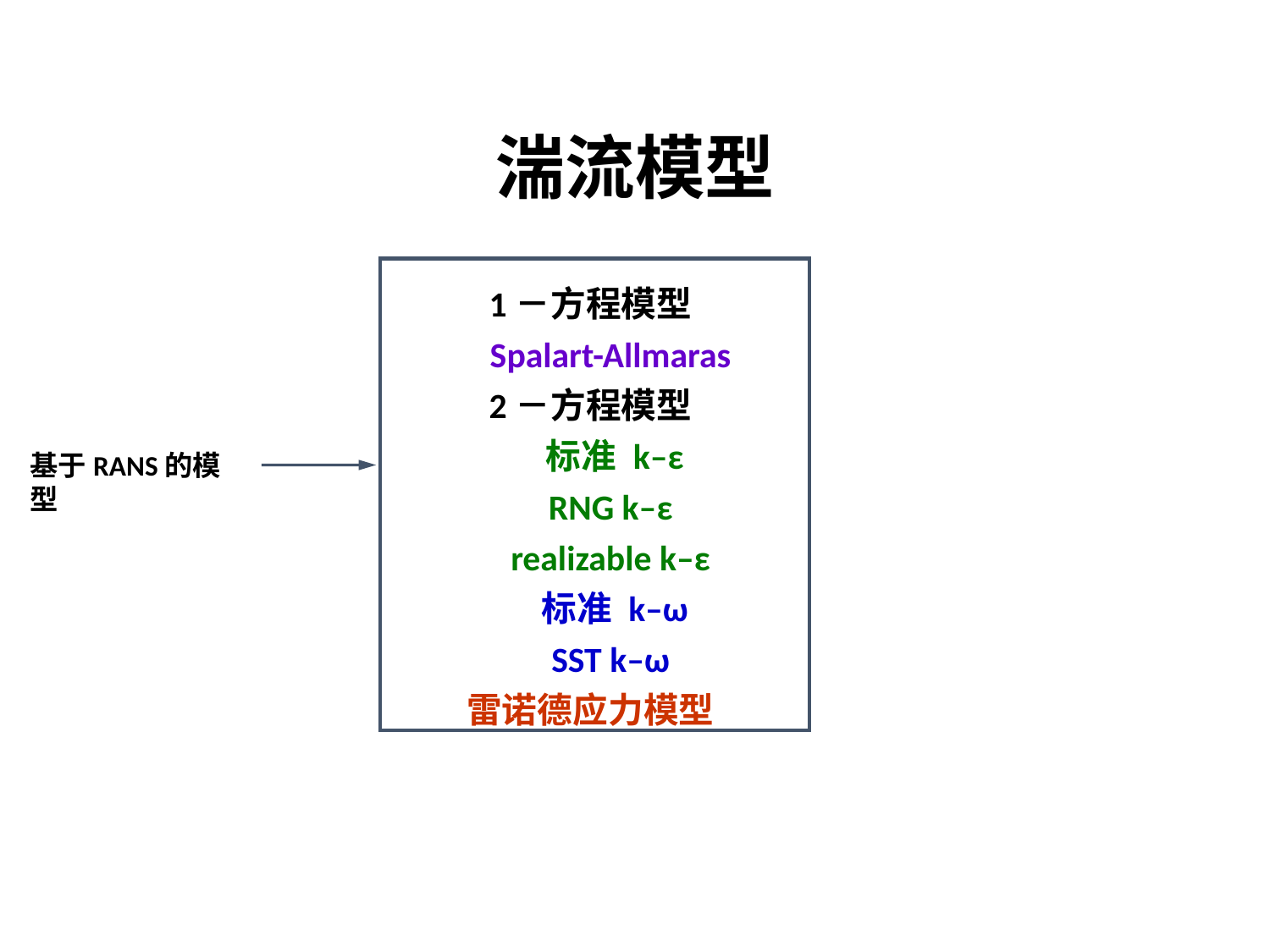

# 湍流模型

1－方程模型
     Spalart-Allmaras
2－方程模型
     标准 k–ε
     RNG k–ε
     realizable k–ε
     标准 k–ω
     SST k–ω
雷诺德应力模型
基于RANS的模型